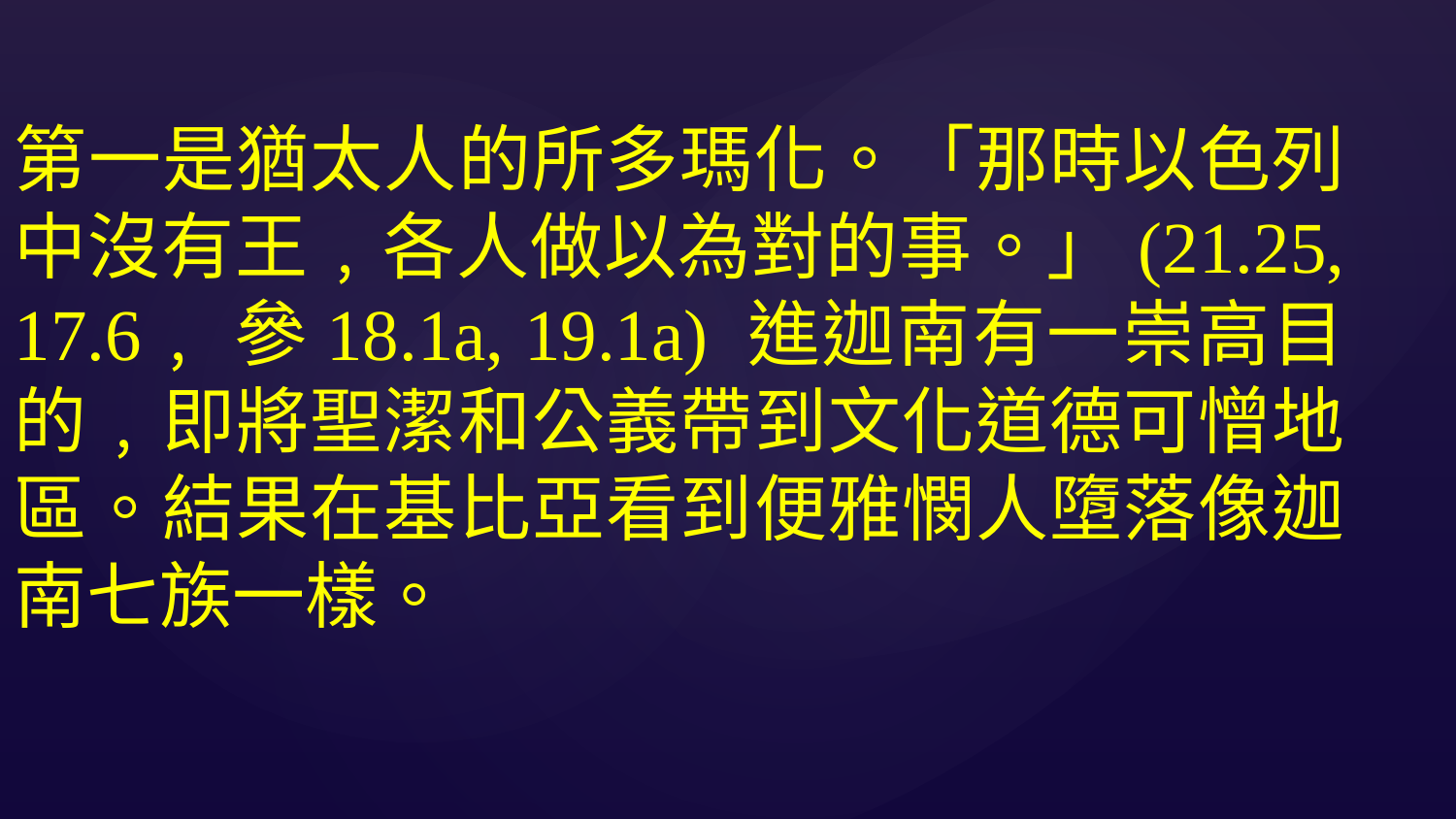

第一是猶太人的所多瑪化。「那時以色列中沒有王﹐各人做以為對的事。」(21.25, 17.6﹐參18.1a, 19.1a) 進迦南有一崇高目的﹐即將聖潔和公義帶到文化道德可憎地區。結果在基比亞看到便雅憫人墮落像迦南七族一樣。